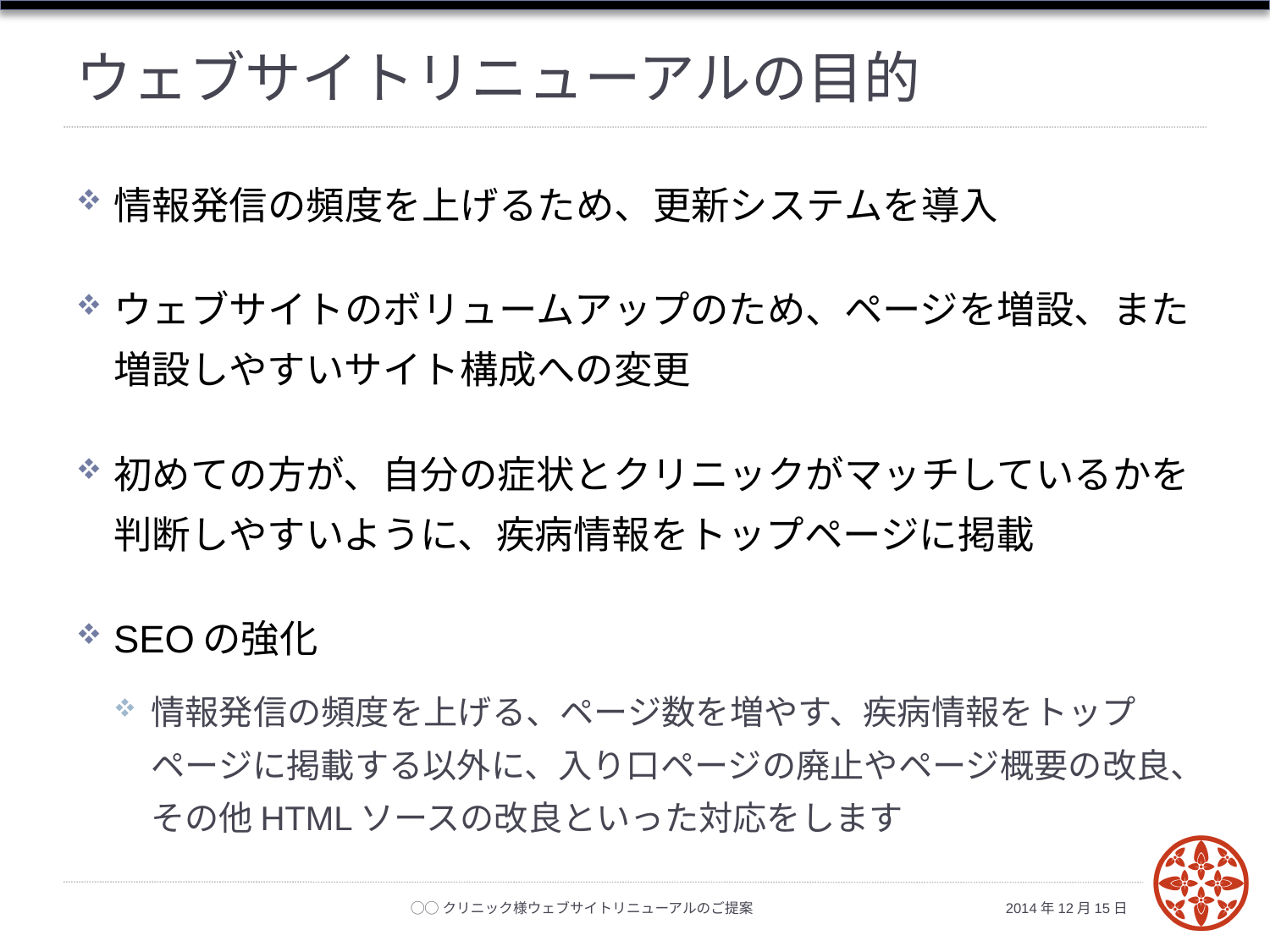

# ウェブサイトリニューアルの目的
情報発信の頻度を上げるため、更新システムを導入
ウェブサイトのボリュームアップのため、ページを増設、また増設しやすいサイト構成への変更
初めての方が、自分の症状とクリニックがマッチしているかを判断しやすいように、疾病情報をトップページに掲載
SEOの強化
情報発信の頻度を上げる、ページ数を増やす、疾病情報をトップページに掲載する以外に、入り口ページの廃止やページ概要の改良、その他HTMLソースの改良といった対応をします
◯◯クリニック様ウェブサイトリニューアルのご提案
2014年12月15日